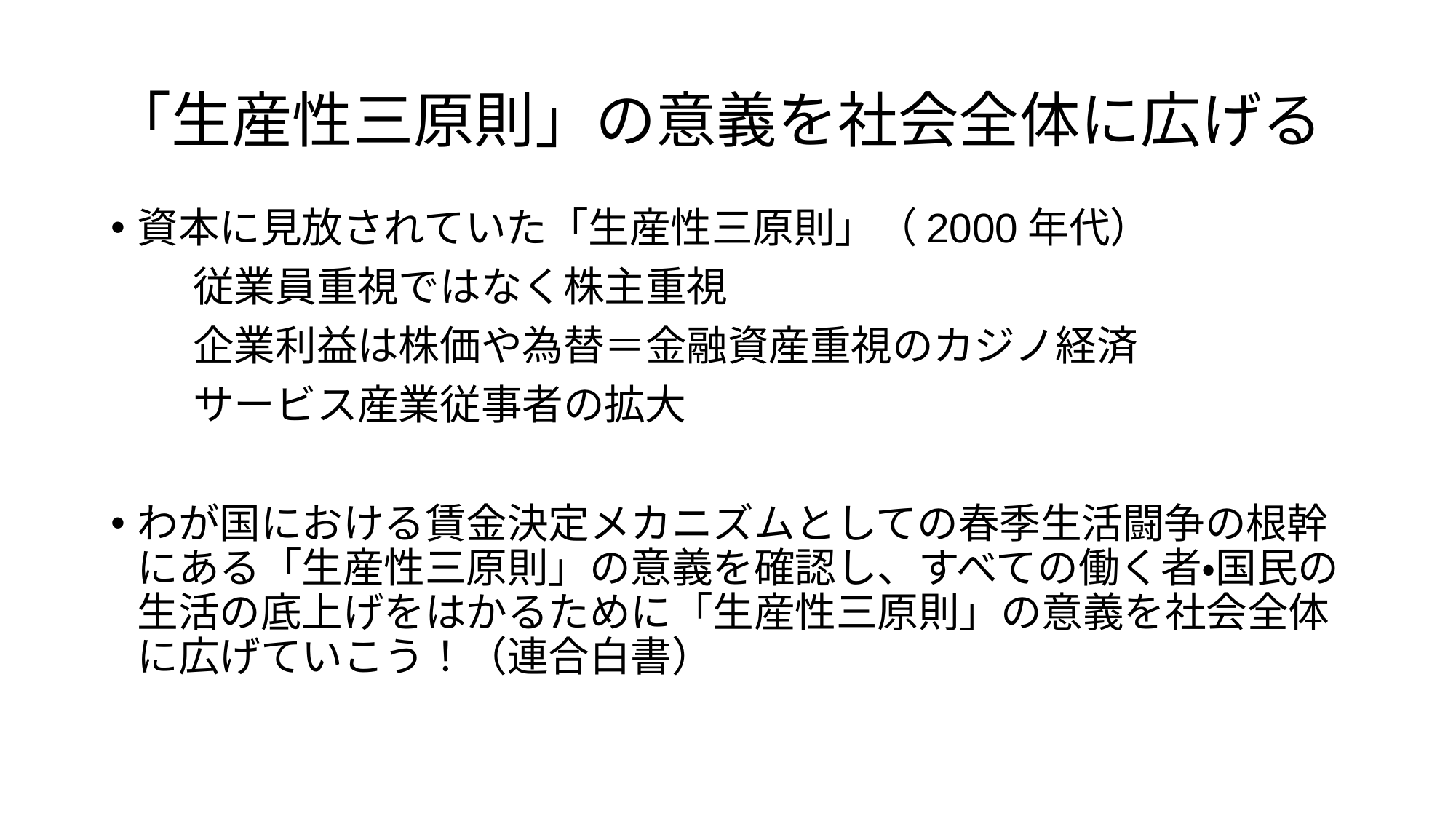

# 「生産性三原則」の意義を社会全体に広げる
資本に見放されていた「生産性三原則」（2000年代）
　　従業員重視ではなく株主重視
　　企業利益は株価や為替＝金融資産重視のカジノ経済
　　サービス産業従事者の拡大

わが国における賃金決定メカニズムとしての春季生活闘争の根幹にある「生産性三原則」の意義を確認し、すべての働く者・国民の生活の底上げをはかるために「生産性三原則」の意義を社会全体に広げていこう！（連合白書）